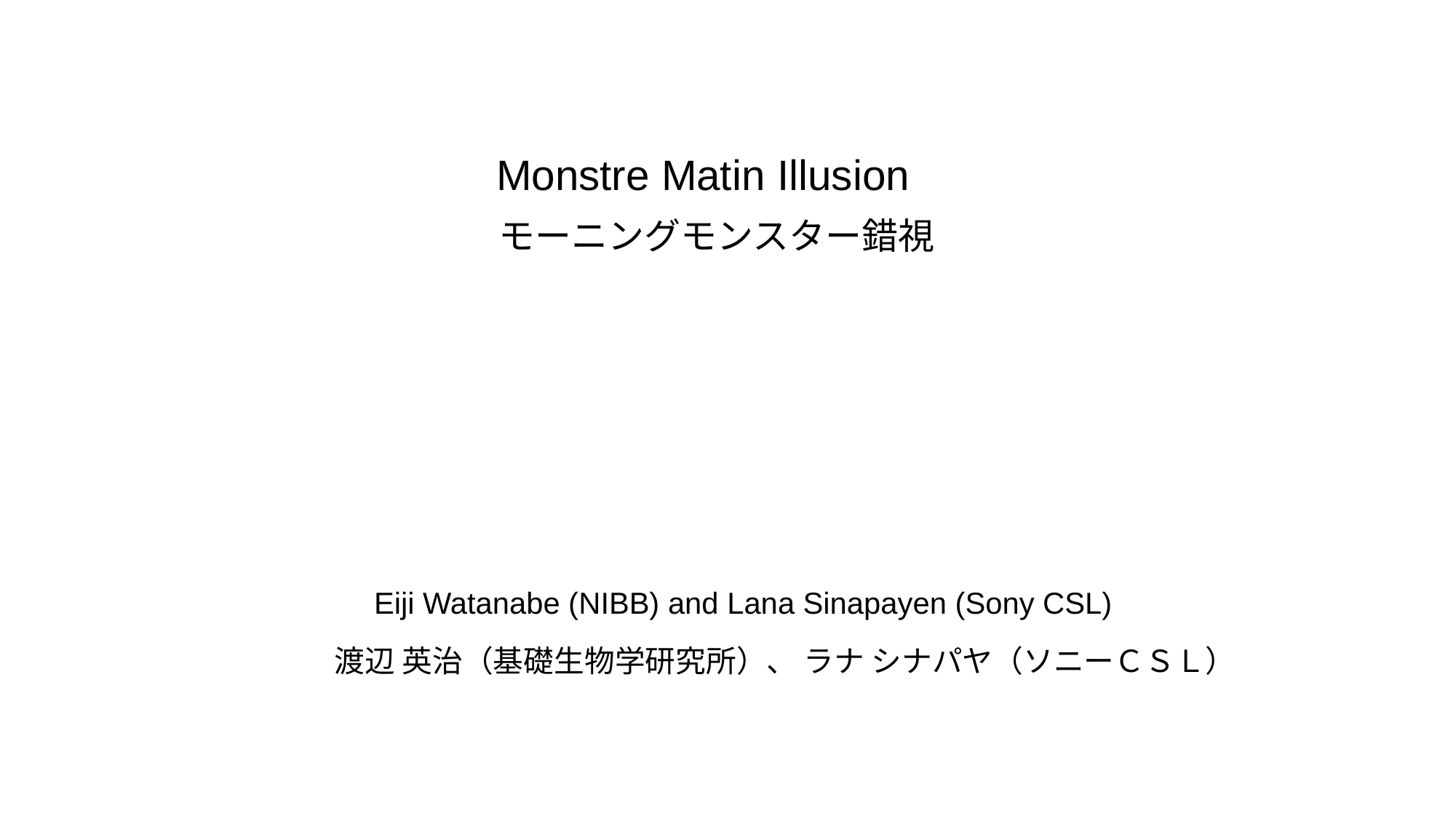

Monstre Matin Illusion
モーニングモンスター錯視
Eiji Watanabe (NIBB) and Lana Sinapayen (Sony CSL)
渡辺 英治（基礎生物学研究所）、 ラナ シナパヤ（ソニーＣＳＬ）